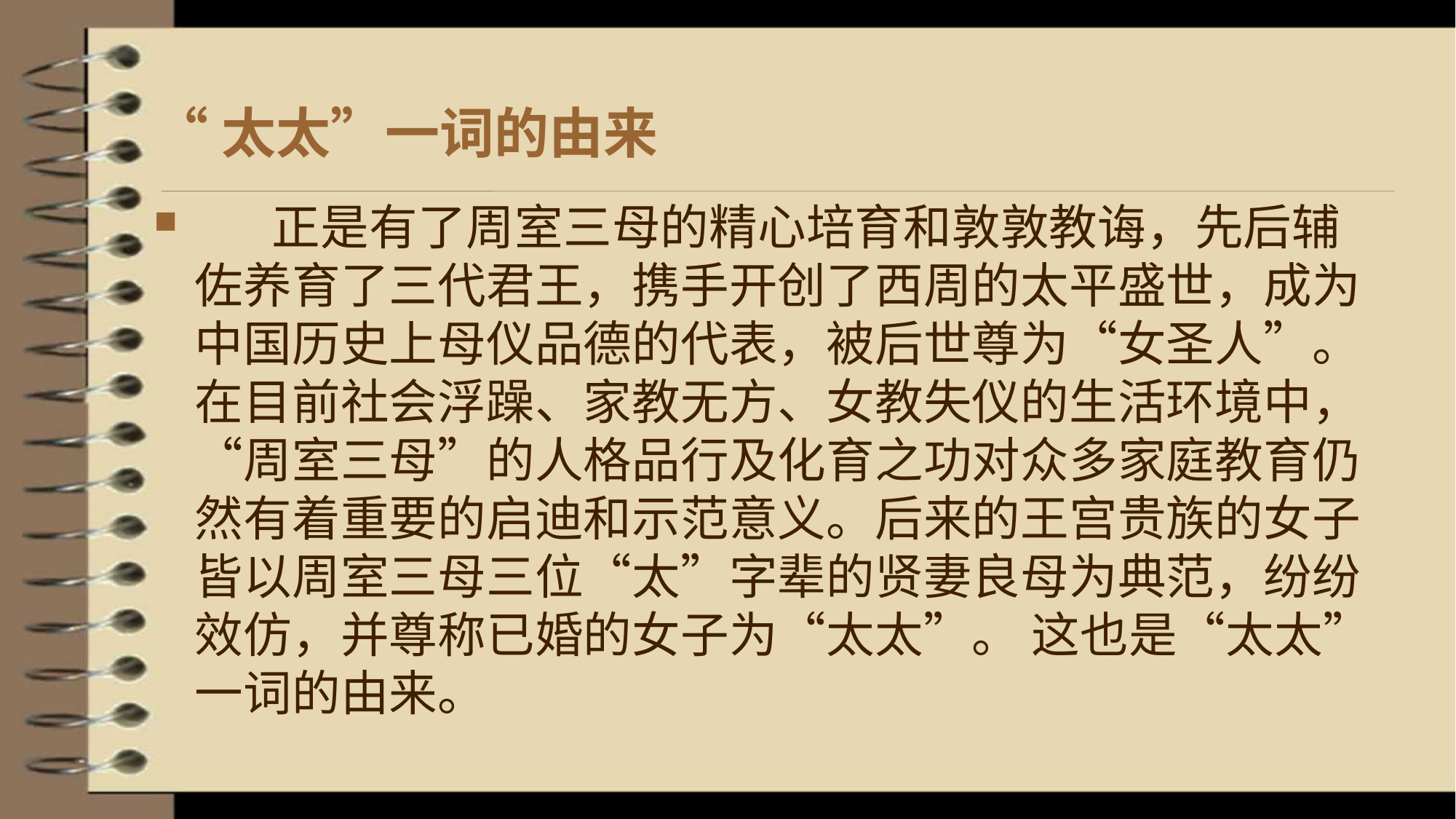

# “太太”一词的由来
      正是有了周室三母的精心培育和敦敦教诲，先后辅佐养育了三代君王，携手开创了西周的太平盛世，成为中国历史上母仪品德的代表，被后世尊为“女圣人”。在目前社会浮躁、家教无方、女教失仪的生活环境中，“周室三母”的人格品行及化育之功对众多家庭教育仍然有着重要的启迪和示范意义。后来的王宫贵族的女子皆以周室三母三位“太”字辈的贤妻良母为典范，纷纷效仿，并尊称已婚的女子为“太太”。 这也是“太太”一词的由来。